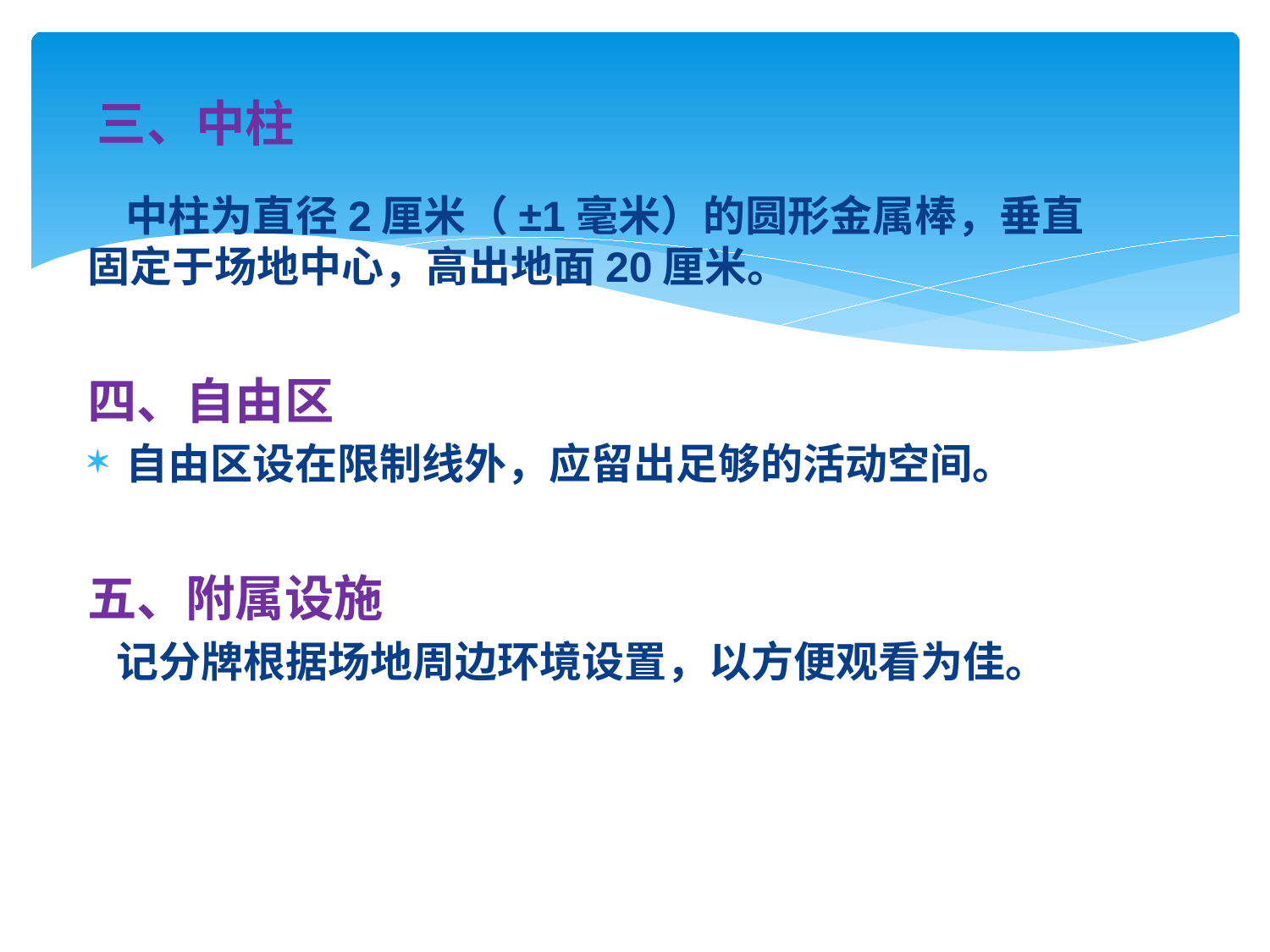

三、中柱
   中柱为直径2厘米（±1毫米）的圆形金属棒，垂直固定于场地中心，高出地面20厘米。

四、自由区
自由区设在限制线外，应留出足够的活动空间。

五、附属设施
  记分牌根据场地周边环境设置，以方便观看为佳。